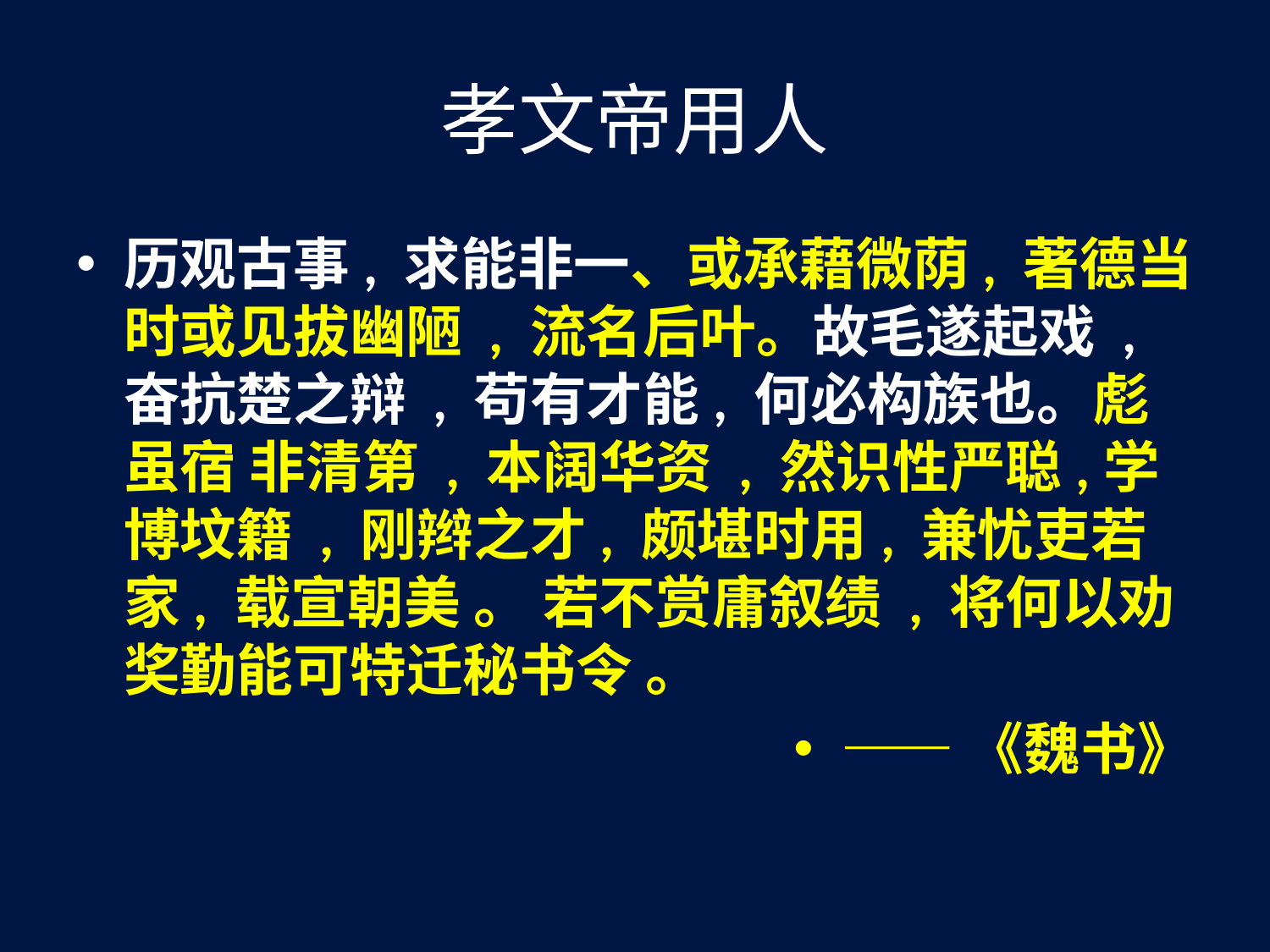

# 孝文帝用人
历观古事, 求能非一、或承藉微荫, 著德当 时或见拔幽陋 , 流名后叶。故毛遂起戏 , 奋抗楚之辩 , 苟有才能, 何必构族也。彪虽宿 非清第 , 本阔华资 , 然识性严聪,学博坟籍 , 刚辫之才, 颇堪时用, 兼忧吏若家, 载宣朝美 。 若不赏庸叙绩 , 将何以劝奖勤能可特迁秘书令 。
——《魏书》